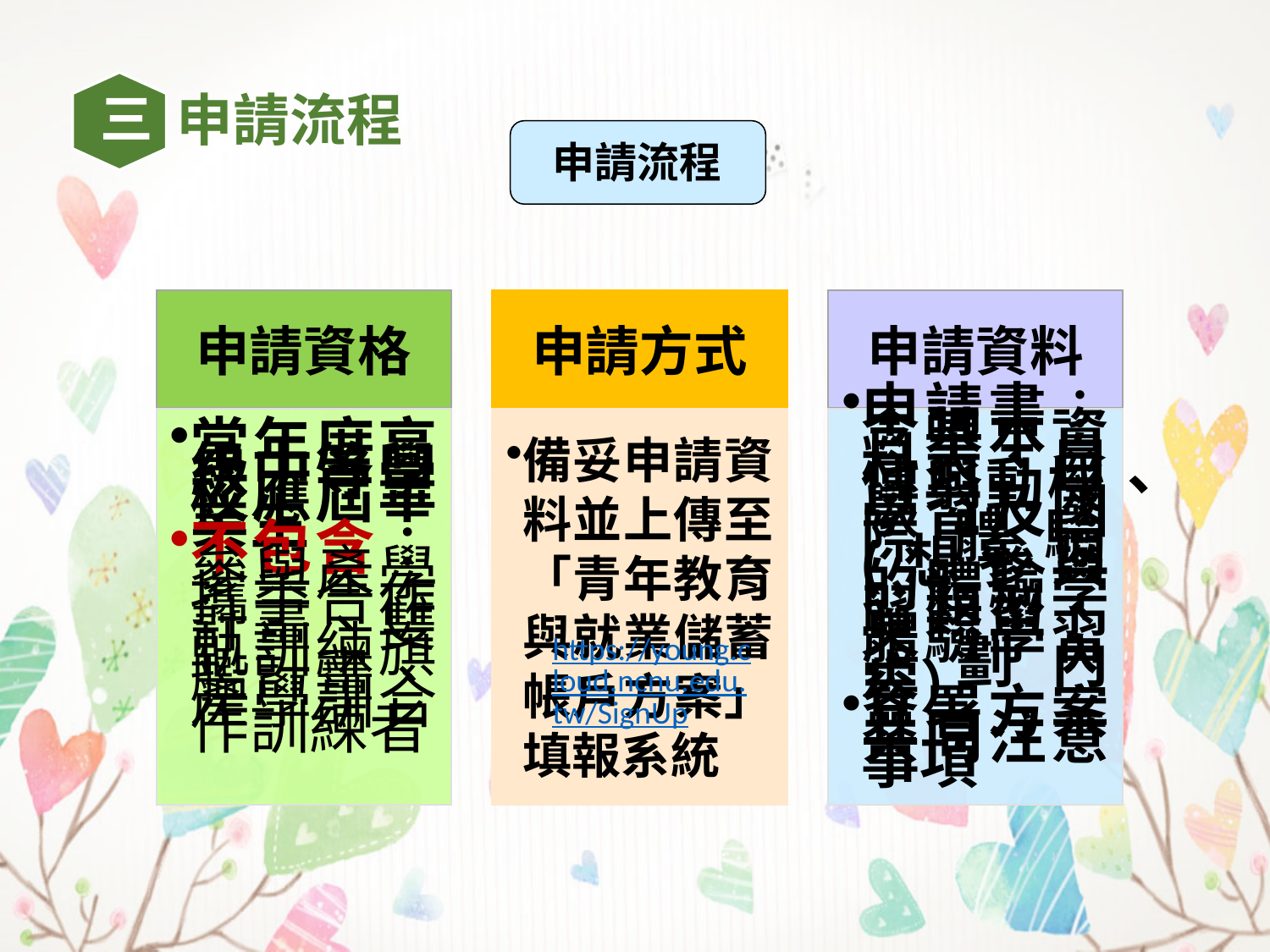

三
申請流程

申請流程
申請資格
申請方式
申請資料
不包含：參與產學攜手合作計畫、雙軌訓練旗艦計畫、產學訓合作訓練者
簽署方案共同注意事項
https://young.cloud.ncnu.edu.tw/SignUp